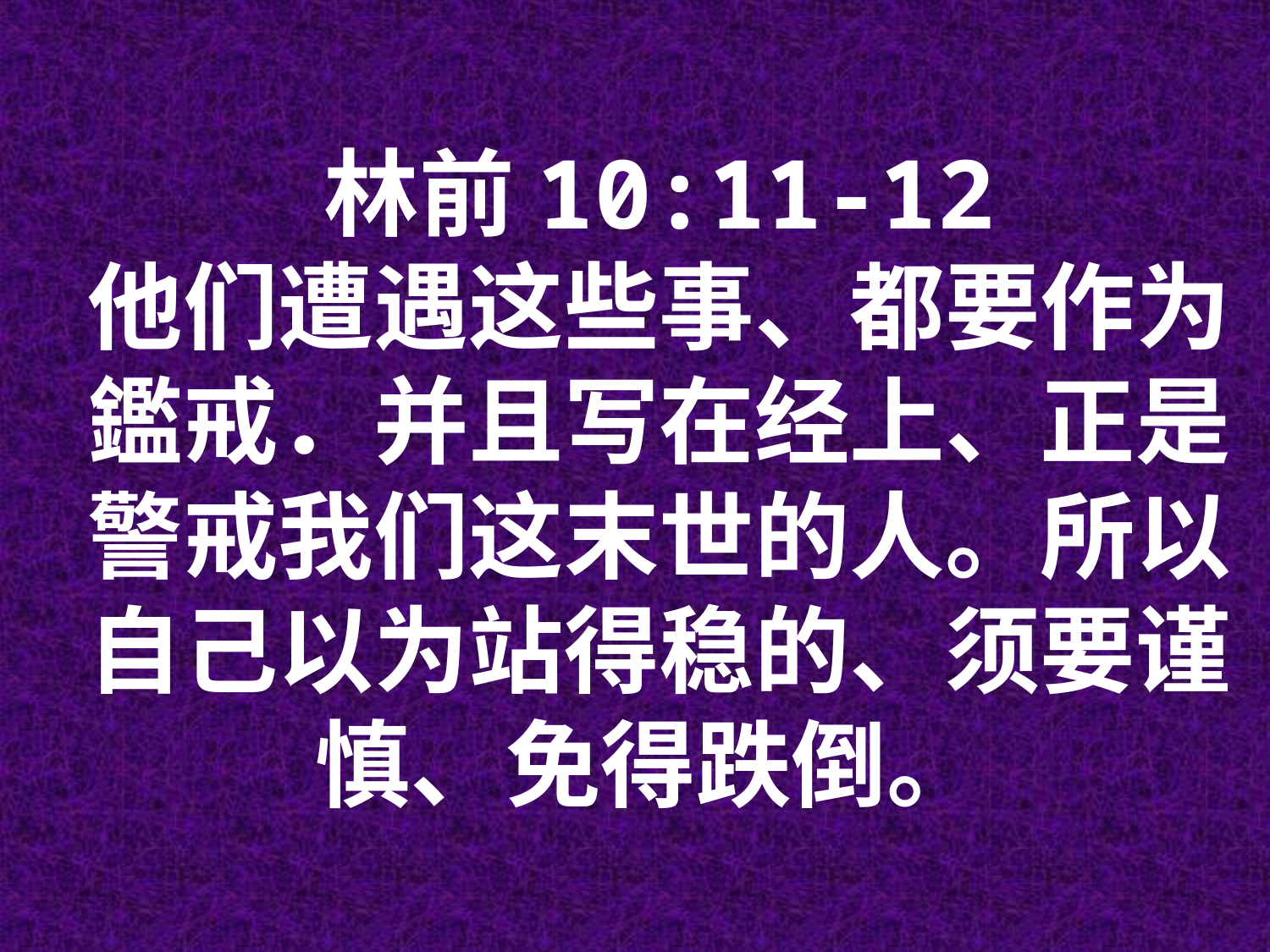

# 林前10:11-12 他们遭遇这些事、都要作为鑑戒．并且写在经上、正是警戒我们这末世的人。所以自己以为站得稳的、须要谨慎、免得跌倒。